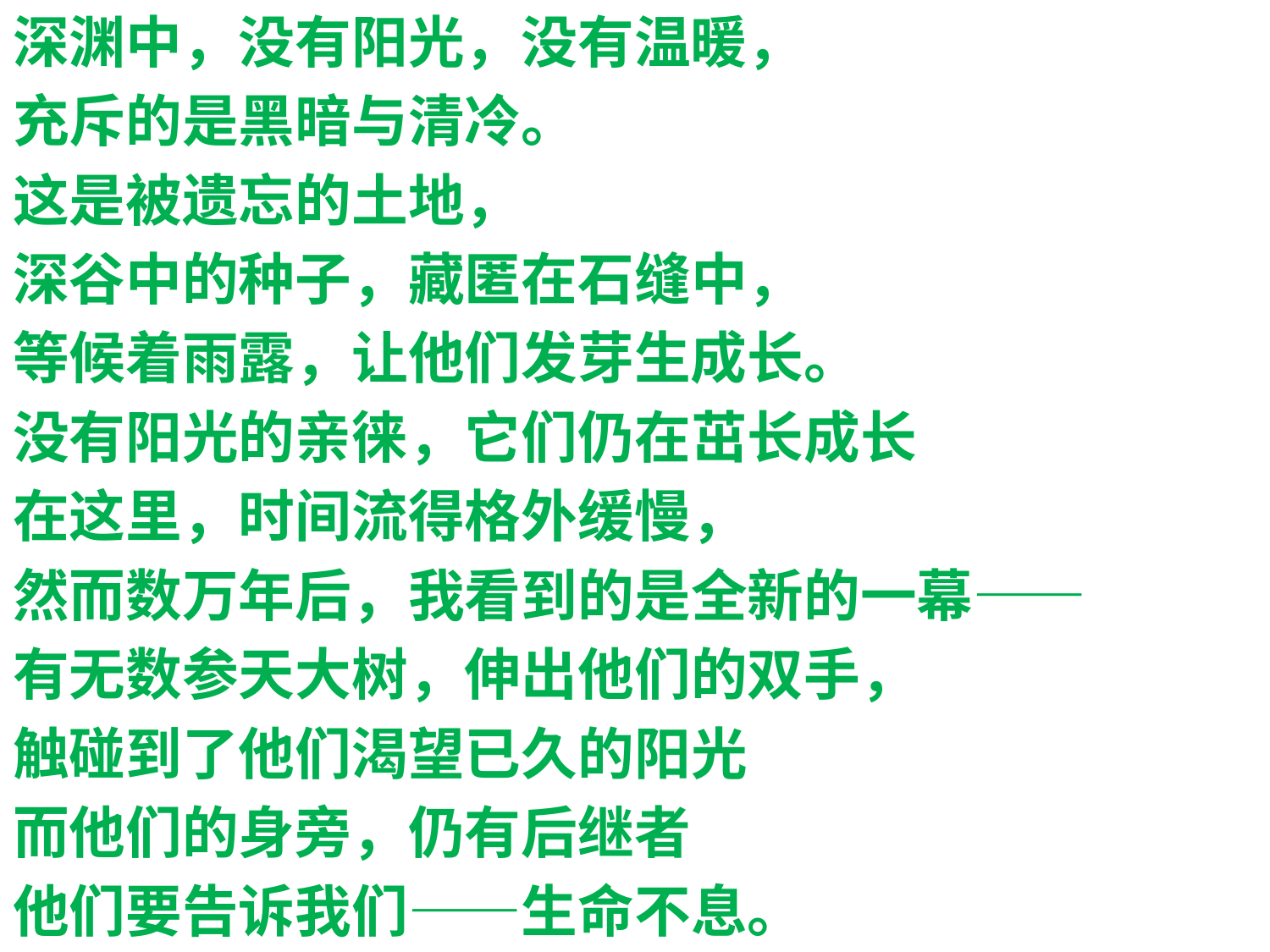

深渊中，没有阳光，没有温暖，
充斥的是黑暗与清冷。
这是被遗忘的土地，
深谷中的种子，藏匿在石缝中，
等候着雨露，让他们发芽生成长。
没有阳光的亲徕，它们仍在茁长成长
在这里，时间流得格外缓慢，
然而数万年后，我看到的是全新的一幕——
有无数参天大树，伸出他们的双手，
触碰到了他们渴望已久的阳光
而他们的身旁，仍有后继者
他们要告诉我们——生命不息。